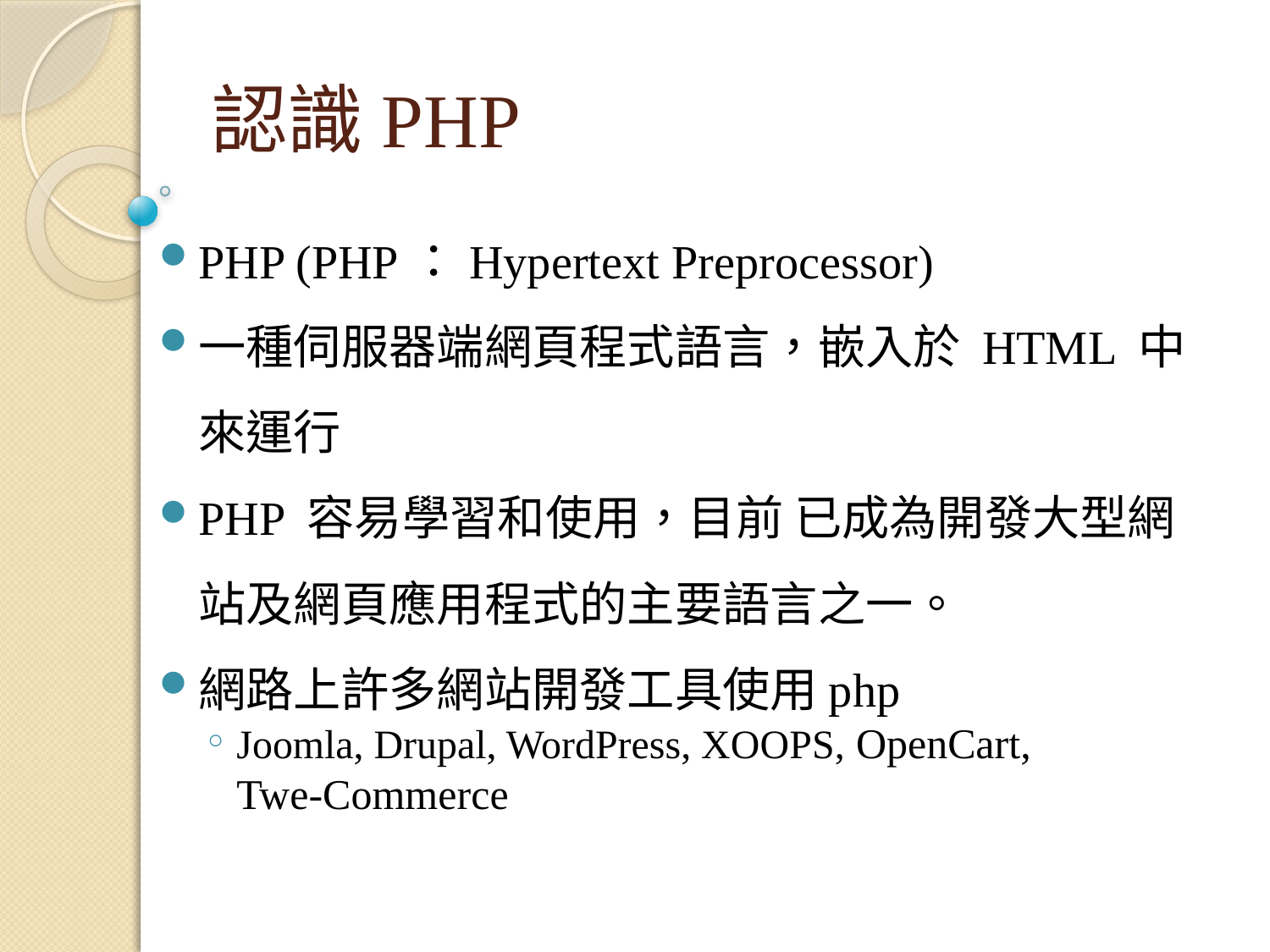

認識PHP
PHP (PHP：Hypertext Preprocessor)
一種伺服器端網頁程式語言，嵌入於 HTML 中來運行
PHP 容易學習和使用，目前 已成為開發大型網站及網頁應用程式的主要語言之一。
網路上許多網站開發工具使用php
Joomla, Drupal, WordPress, XOOPS, OpenCart,
Twe-Commerce